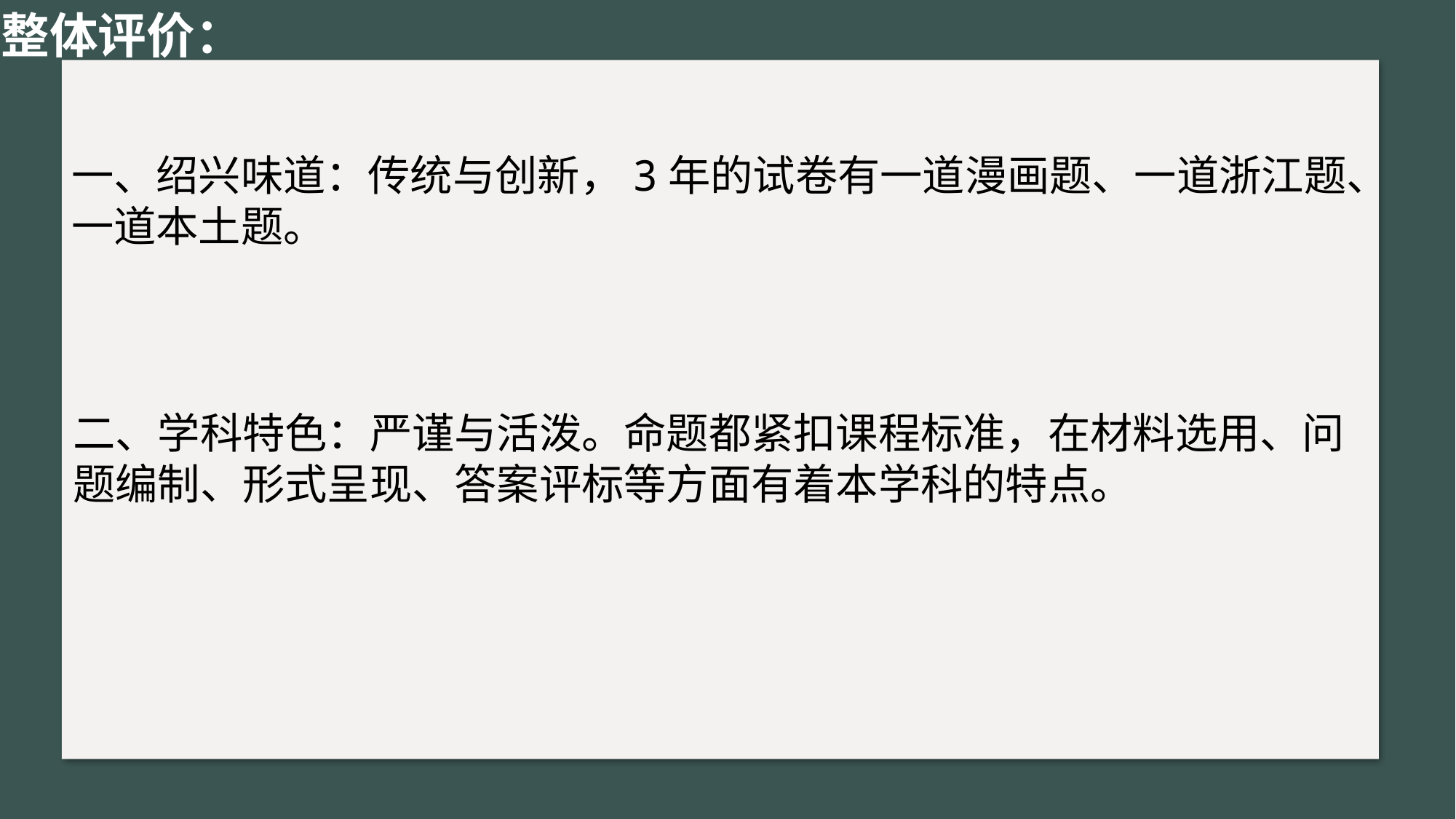

整体评价：
一、绍兴味道：传统与创新，3年的试卷有一道漫画题、一道浙江题、一道本土题。
二、学科特色：严谨与活泼。命题都紧扣课程标准，在材料选用、问题编制、形式呈现、答案评标等方面有着本学科的特点。